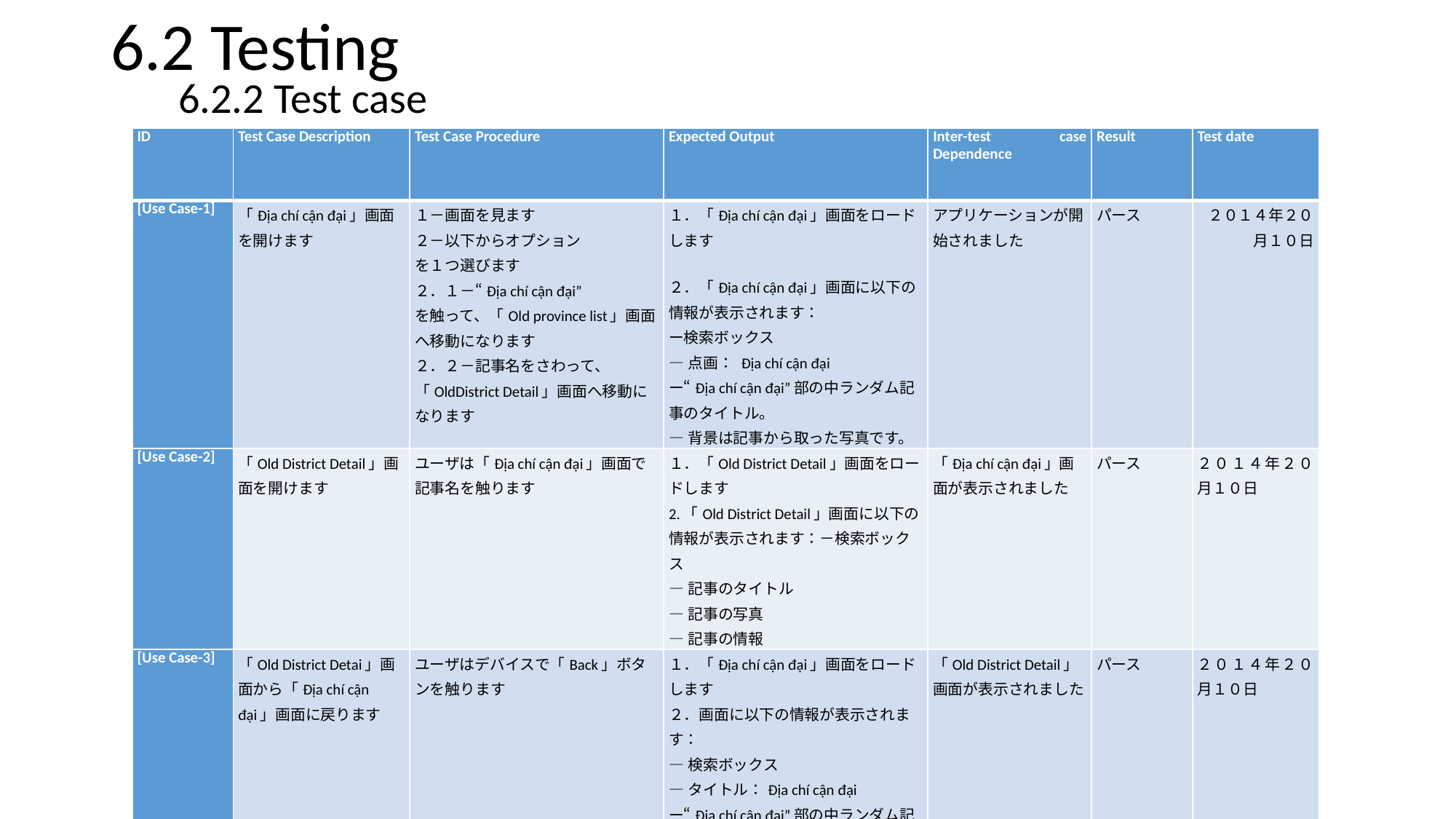

# 6.2 Testing
6.2.2 Test case
| ID | Test Case Description | Test Case Procedure | Expected Output | Inter-test case Dependence | Result | Test date |
| --- | --- | --- | --- | --- | --- | --- |
| [Use Case-1] | 「Địa chí cận đại」画面を開けます | １－画面を見ます ２－以下からオプション を１つ選びます ２．１－“Địa chí cận đại” を触って、「Old province list」画面へ移動になります ２．２－記事名をさわって、「OldDistrict Detail」画面へ移動になります | １．「Địa chí cận đại」画面をロードします ２．「Địa chí cận đại」画面に以下の情報が表示されます： ー検索ボックス ―点画： Địa chí cận đại ー“Địa chí cận đại”部の中ランダム記事のタイトル。 ―背景は記事から取った写真です。 | アプリケーションが開始されました | パース | ２０１４年２０月１０日 |
| [Use Case-2] | 「Old District Detail」画面を開けます | ユーザは「Địa chí cận đại」画面で記事名を触ります | １．「Old District Detail」画面をロードします 2.「Old District Detail」画面に以下の情報が表示されます：－検索ボックス ―記事のタイトル ―記事の写真 ―記事の情報 | 「Địa chí cận đại」画面が表示されました | パース | ２０１４年２０月１０日 |
| [Use Case-3] | 「Old District Detai」画面から「Địa chí cận đại」画面に戻ります | ユーザはデバイスで「Back」ボタンを触ります | １．「Địa chí cận đại」画面をロードします ２．画面に以下の情報が表示されます： ―検索ボックス ―タイトル：Địa chí cận đại ー“Địa chí cận đại”部の中ランダム記事のタイトル。 ―背景は記事から取った写真です。 | 「Old District Detail」画面が表示されました | パース | ２０１４年２０月１０日 |